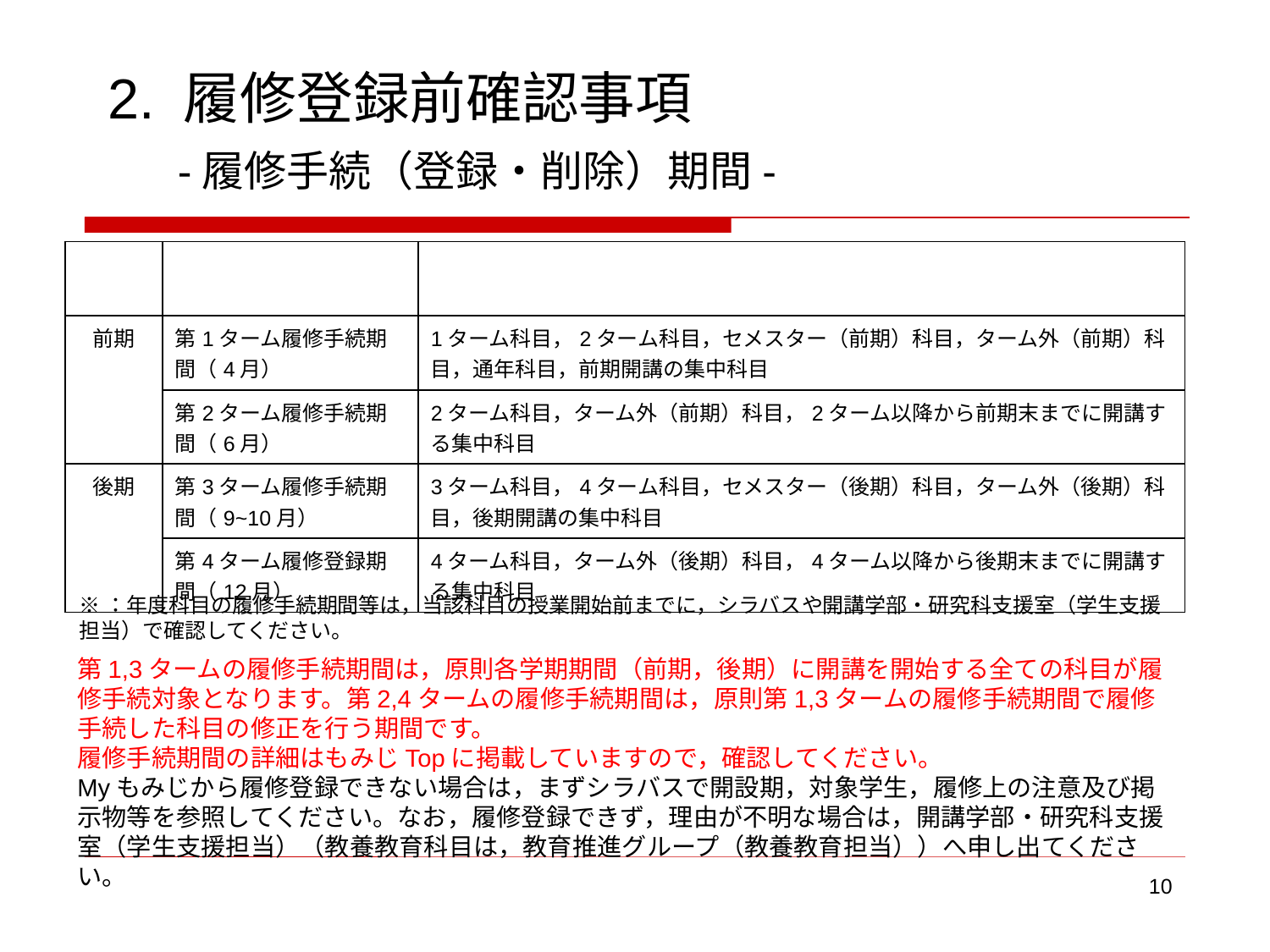

2. 履修登録前確認事項
　-履修手続（登録・削除）期間-
| 学期 期間 | 履修手続期間 （実施予定月） | 履修手続対象科目 |
| --- | --- | --- |
| 前期 | 第1ターム履修手続期間（4月） | 1ターム科目，2ターム科目，セメスター（前期）科目，ターム外（前期）科目，通年科目，前期開講の集中科目 |
|  | 第2ターム履修手続期間（6月） | 2ターム科目，ターム外（前期）科目，2ターム以降から前期末までに開講する集中科目 |
| 後期 | 第3ターム履修手続期間（9~10月） | 3ターム科目，4ターム科目，セメスター（後期）科目，ターム外（後期）科目，後期開講の集中科目 |
|  | 第4ターム履修登録期間（12月） | 4ターム科目，ターム外（後期）科目，4ターム以降から後期末までに開講する集中科目 |
※：年度科目の履修手続期間等は，当該科目の授業開始前までに，シラバスや開講学部・研究科支援室（学生支援担当）で確認してください。
第1,3タームの履修手続期間は，原則各学期期間（前期，後期）に開講を開始する全ての科目が履修手続対象となります。第2,4タームの履修手続期間は，原則第1,3タームの履修手続期間で履修手続した科目の修正を行う期間です。
履修手続期間の詳細はもみじTopに掲載していますので，確認してください。
Myもみじから履修登録できない場合は，まずシラバスで開設期，対象学生，履修上の注意及び掲示物等を参照してください。なお，履修登録できず，理由が不明な場合は，開講学部・研究科支援室（学生支援担当）（教養教育科目は，教育推進グループ（教養教育担当））へ申し出てください。
10